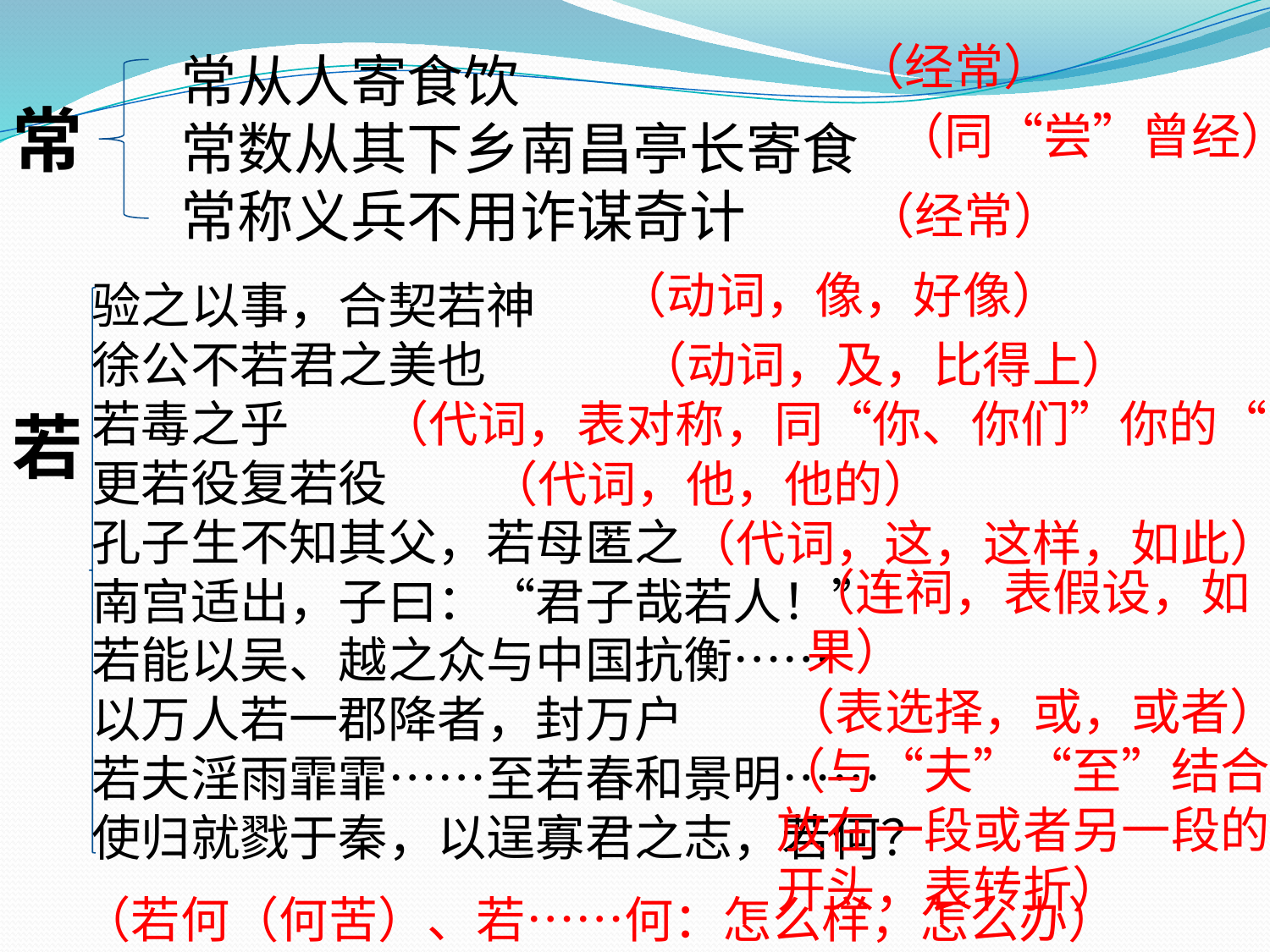

（经常）
常从人寄食饮
常数从其下乡南昌亭长寄食
常称义兵不用诈谋奇计

常
（同“尝”曾经）
（经常）
（动词，像，好像）
验之以事，合契若神
徐公不若君之美也
若毒之乎
更若役复若役
孔子生不知其父，若母匿之
南宫适出，子曰：“君子哉若人！”
若能以吴、越之众与中国抗衡……
以万人若一郡降者，封万户
若夫淫雨霏霏……至若春和景明……
使归就戮于秦，以逞寡君之志，若何？

（动词，及，比得上）
（代词，表对称，同“你、你们”你的“
若
（代词，他，他的）
（代词，这，这样，如此）
（连祠，表假设，如果）
（表选择，或，或者）
（与“夫”“至”结合，放在一段或者另一段的开头，表转折）
（若何（何苦）、若……何：怎么样，怎么办）